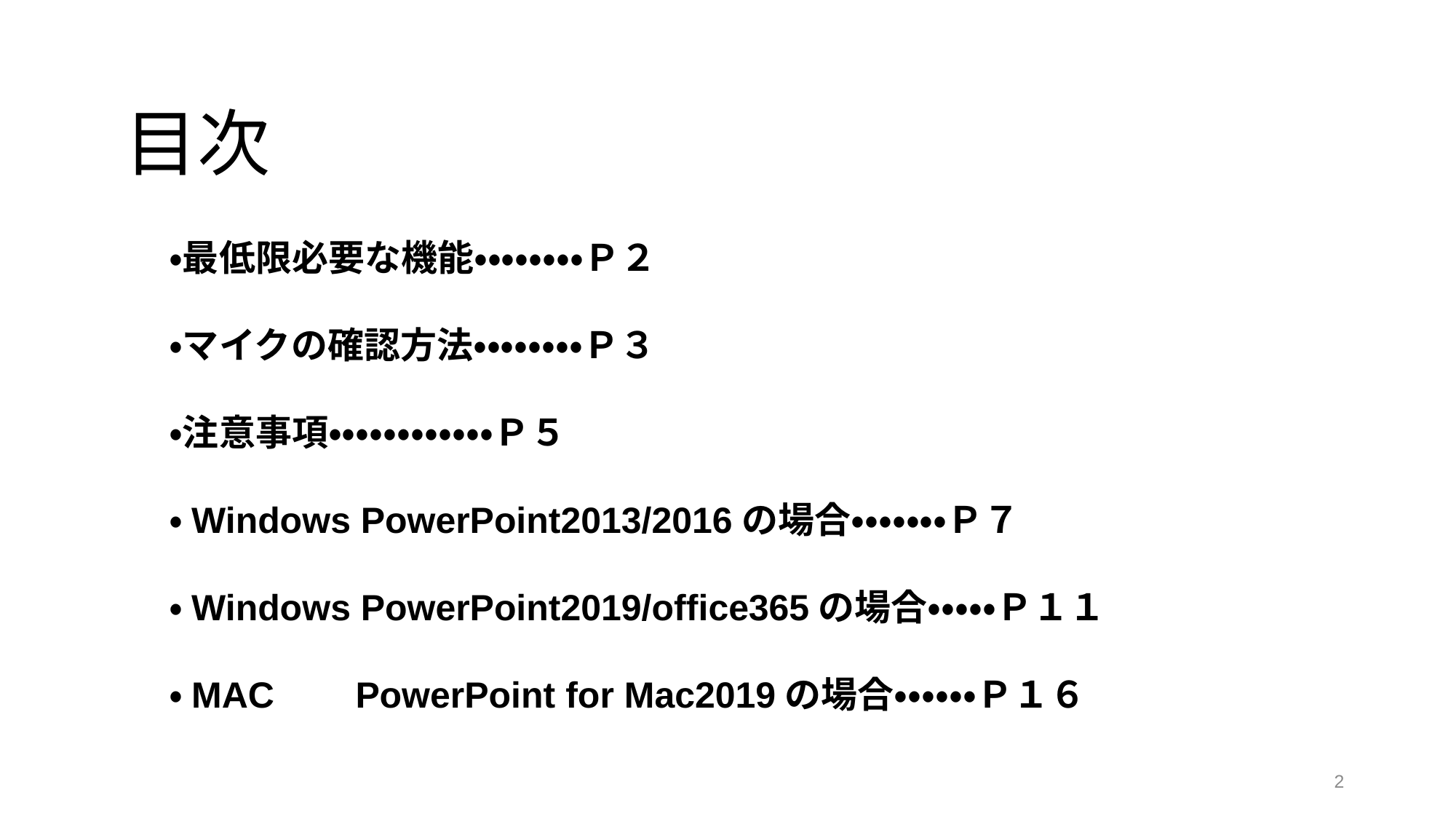

目次
・最低限必要な機能・・・・・・・・Ｐ２

・マイクの確認方法・・・・・・・・Ｐ３

・注意事項・・・・・・・・・・・・Ｐ５

・Windows PowerPoint2013/2016の場合・・・・・・・Ｐ７

・Windows PowerPoint2019/office365の場合・・・・・Ｐ１１

・MAC        PowerPoint for Mac2019の場合・・・・・・Ｐ１６

2